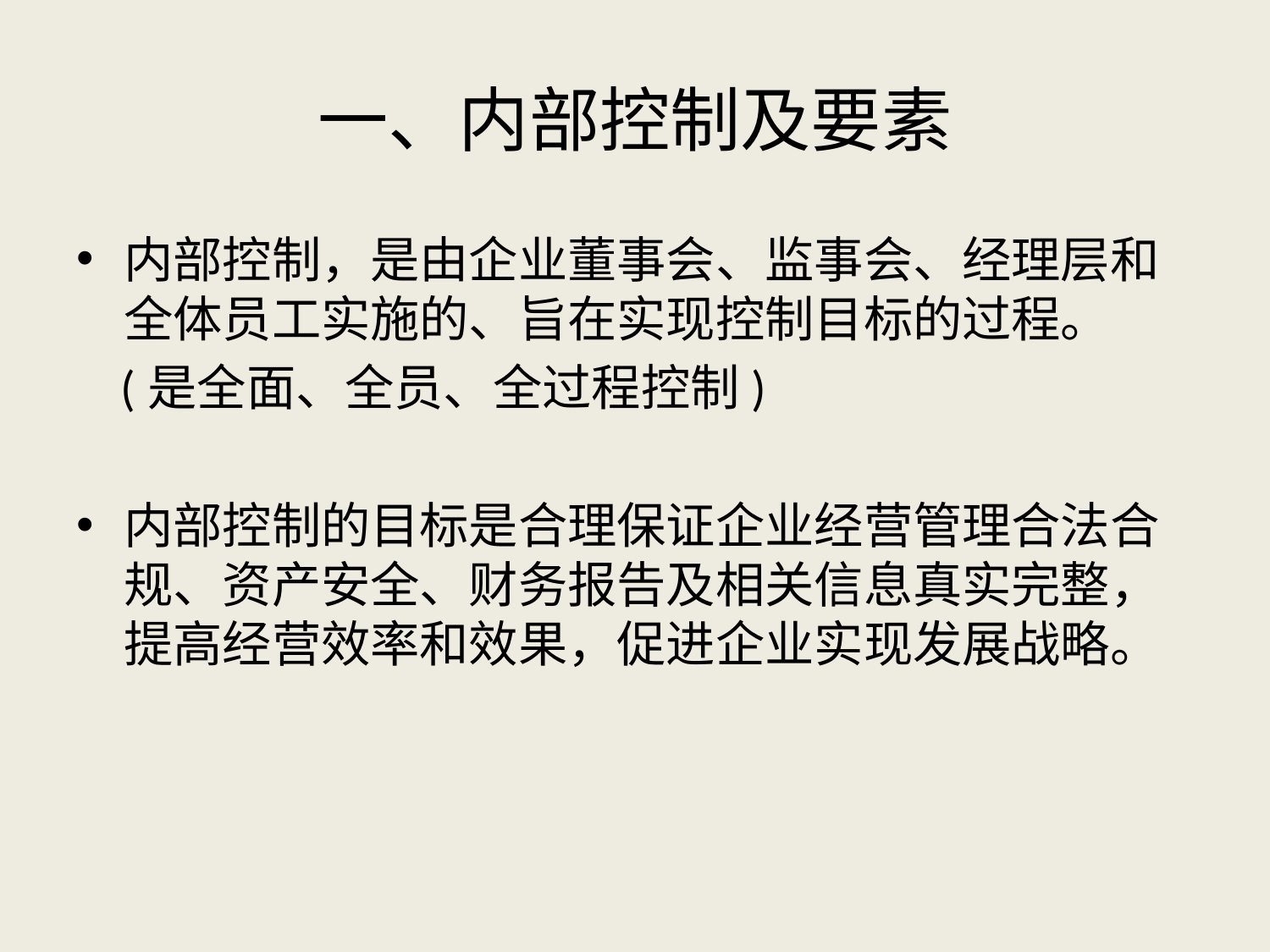

# 一、内部控制及要素
内部控制，是由企业董事会、监事会、经理层和全体员工实施的、旨在实现控制目标的过程。
    (是全面、全员、全过程控制)

内部控制的目标是合理保证企业经营管理合法合规、资产安全、财务报告及相关信息真实完整，提高经营效率和效果，促进企业实现发展战略。